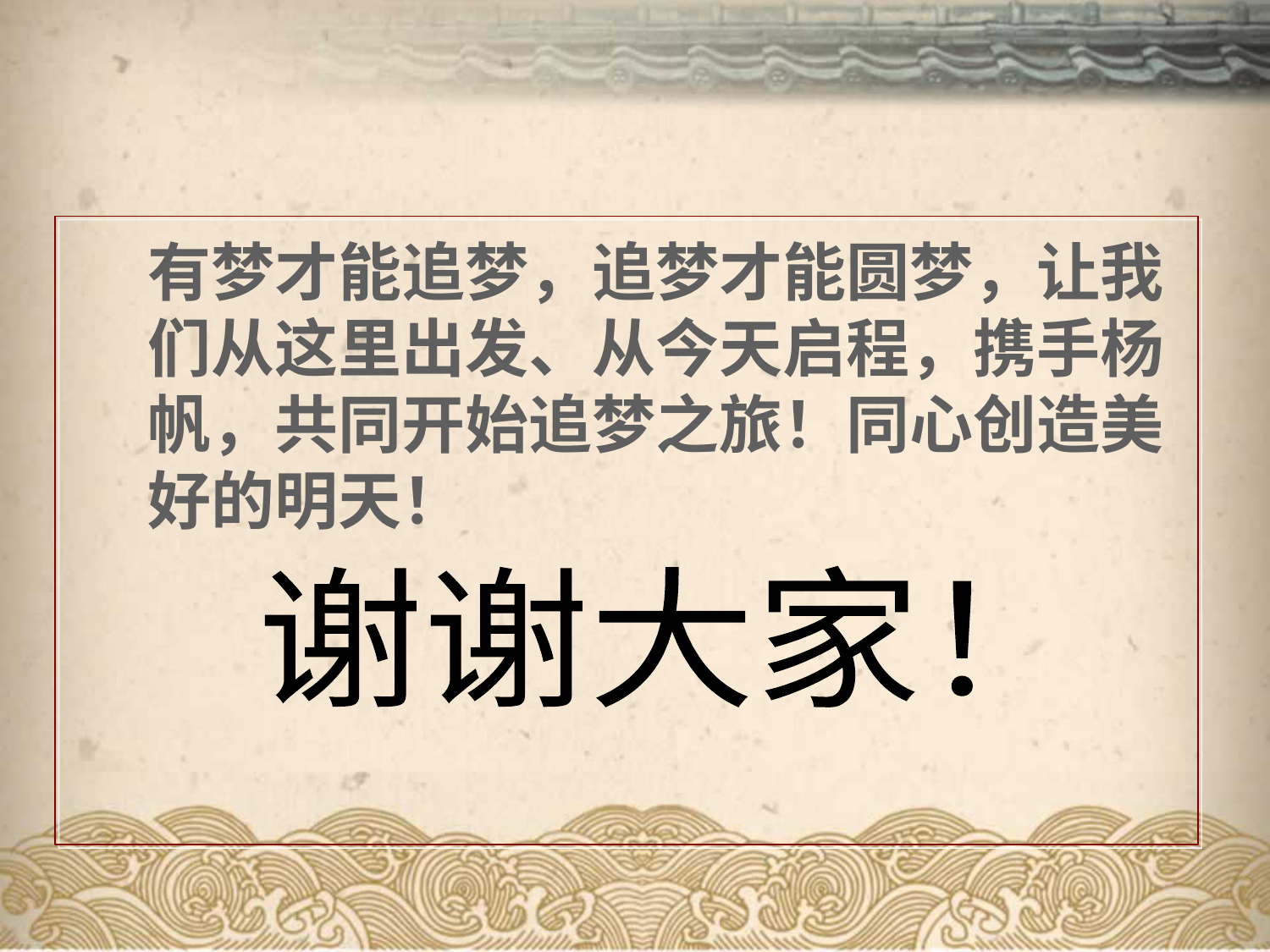

#

有梦才能追梦，追梦才能圆梦，让我们从这里出发、从今天启程，携手杨帆，共同开始追梦之旅！同心创造美好的明天！

谢谢大家！